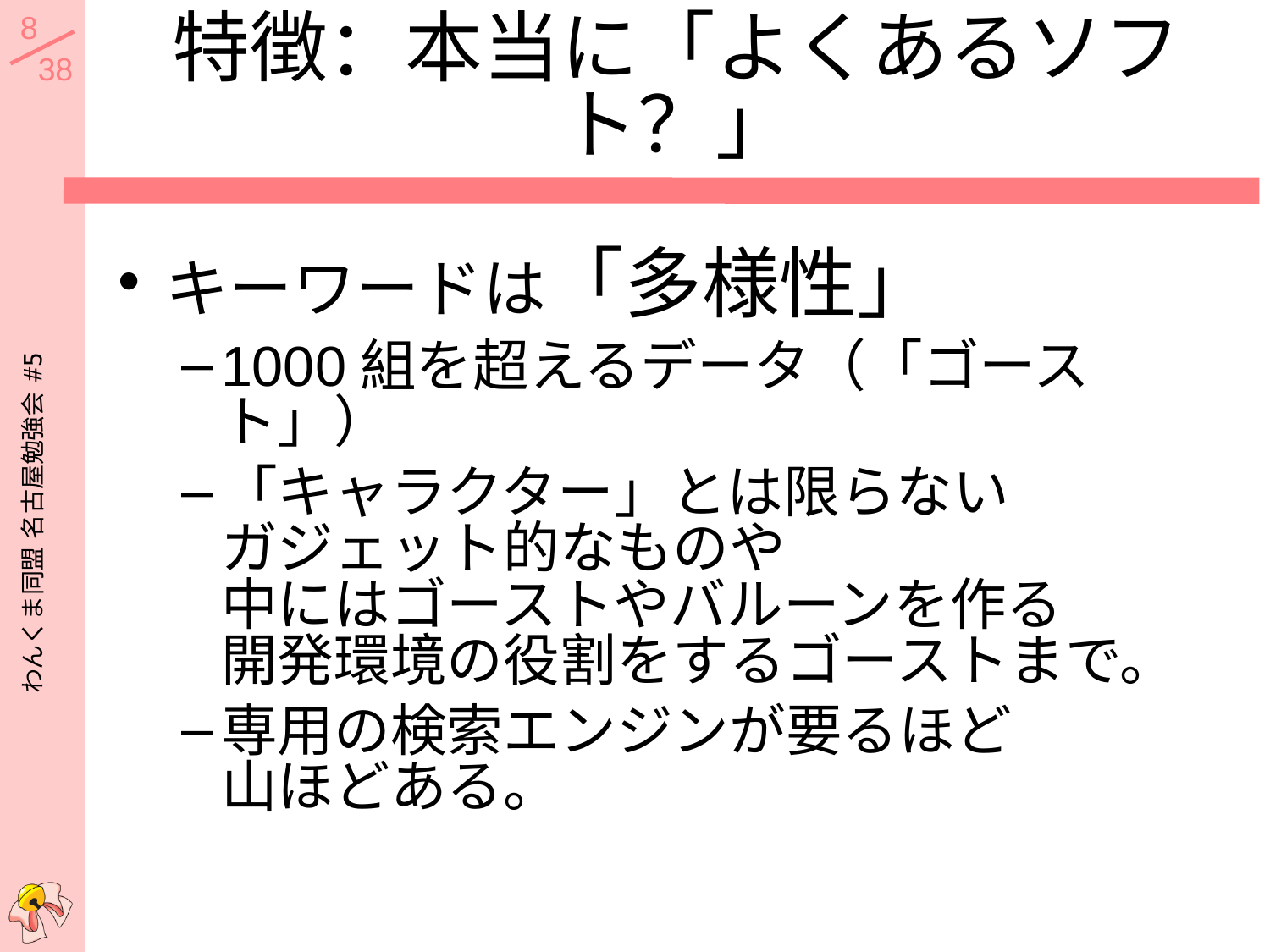

# 特徴：本当に「よくあるソフト？」
キーワードは「多様性」
1000組を超えるデータ（「ゴースト」）
「キャラクター」とは限らない
ガジェット的なものや
中にはゴーストやバルーンを作る
開発環境の役割をするゴーストまで。
専用の検索エンジンが要るほど
山ほどある。
わんくま同盟 名古屋勉強会 #5